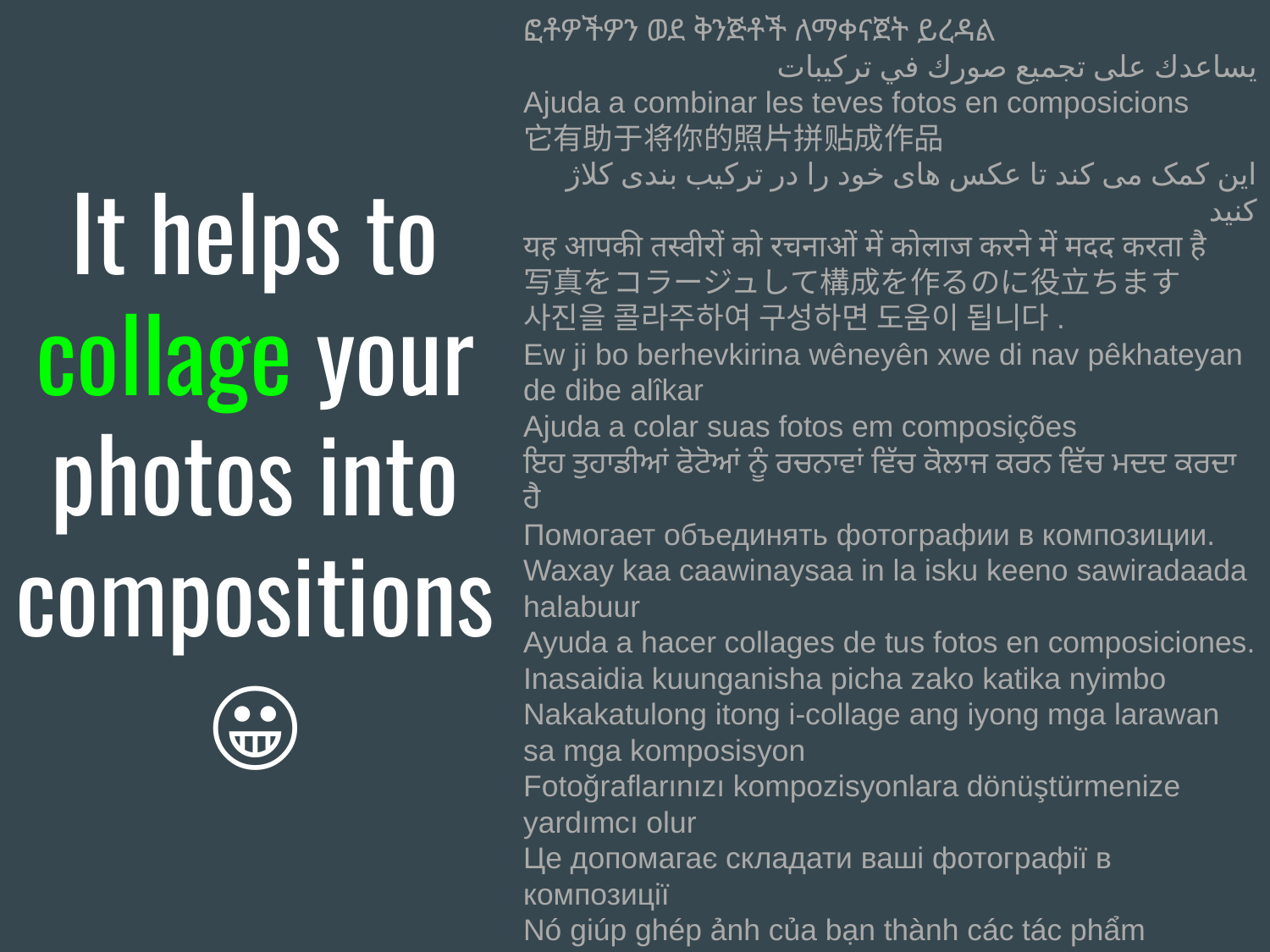

It helps to collage your photos into compositions😀
ፎቶዎችዎን ወደ ቅንጅቶች ለማቀናጀት ይረዳል
يساعدك على تجميع صورك في تركيبات
Ajuda a combinar les teves fotos en composicions
它有助于将你的照片拼贴成作品
این کمک می کند تا عکس های خود را در ترکیب بندی کلاژ کنید
यह आपकी तस्वीरों को रचनाओं में कोलाज करने में मदद करता है
写真をコラージュして構成を作るのに役立ちます
사진을 콜라주하여 구성하면 도움이 됩니다.
Ew ji bo berhevkirina wêneyên xwe di nav pêkhateyan de dibe alîkar
Ajuda a colar suas fotos em composições
ਇਹ ਤੁਹਾਡੀਆਂ ਫੋਟੋਆਂ ਨੂੰ ਰਚਨਾਵਾਂ ਵਿੱਚ ਕੋਲਾਜ ਕਰਨ ਵਿੱਚ ਮਦਦ ਕਰਦਾ ਹੈ
Помогает объединять фотографии в композиции.
Waxay kaa caawinaysaa in la isku keeno sawiradaada halabuur
Ayuda a hacer collages de tus fotos en composiciones.
Inasaidia kuunganisha picha zako katika nyimbo
Nakakatulong itong i-collage ang iyong mga larawan sa mga komposisyon
Fotoğraflarınızı kompozisyonlara dönüştürmenize yardımcı olur
Це допомагає складати ваші фотографії в композиції
Nó giúp ghép ảnh của bạn thành các tác phẩm